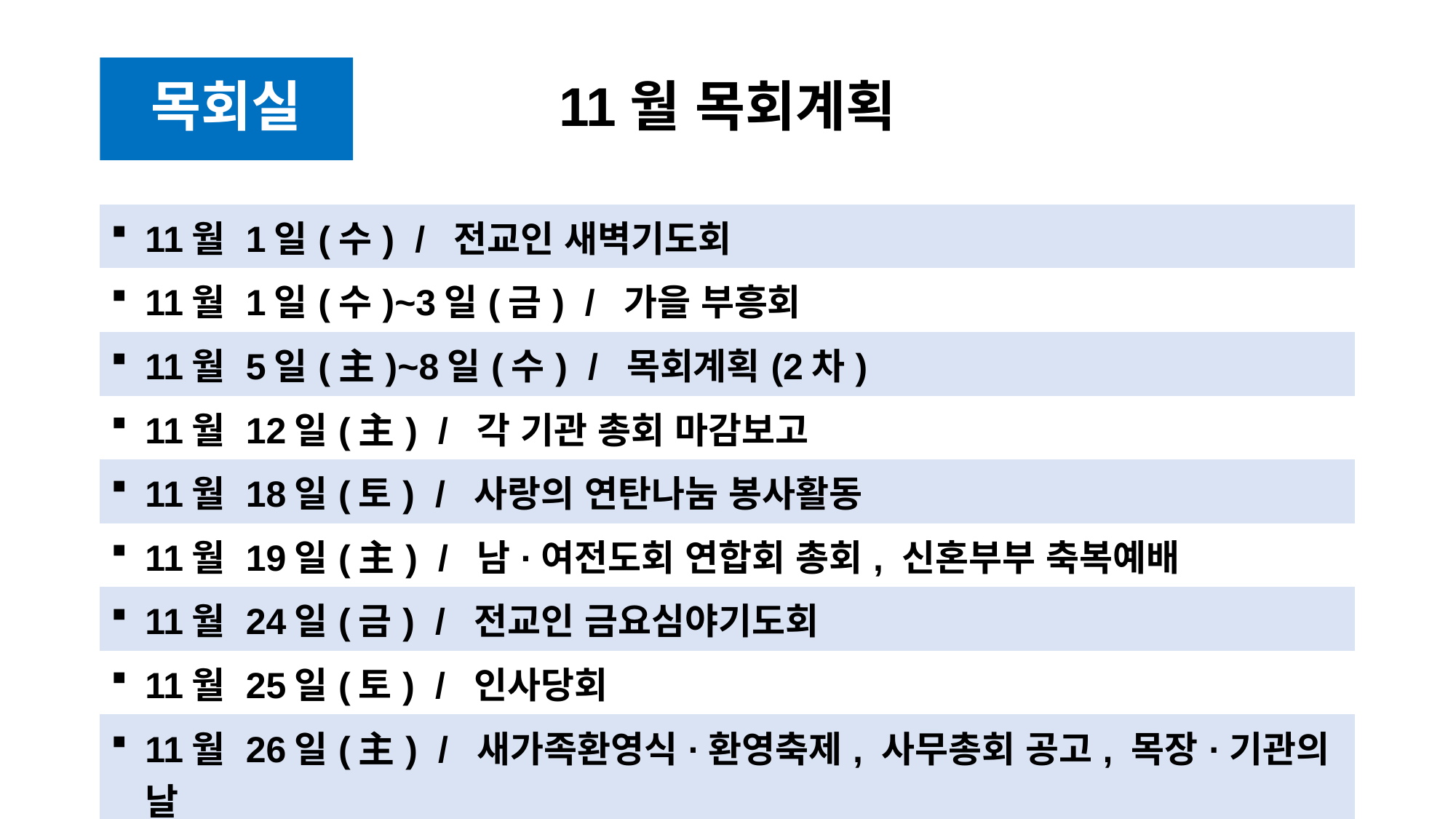

# 11월 목회계획
목회실
| 11월 1일(수) / 전교인 새벽기도회 |
| --- |
| 11월 1일(수)~3일(금) / 가을 부흥회 |
| 11월 5일(主)~8일(수) / 목회계획(2차) |
| 11월 12일(主) / 각 기관 총회 마감보고 |
| 11월 18일(토) / 사랑의 연탄나눔 봉사활동 |
| 11월 19일(主) / 남·여전도회 연합회 총회, 신혼부부 축복예배 |
| 11월 24일(금) / 전교인 금요심야기도회 |
| 11월 25일(토) / 인사당회 |
| 11월 26일(主) / 새가족환영식·환영축제, 사무총회 공고, 목장·기관의 날 |
| 11월 30일(목) / 전도대 종강 |